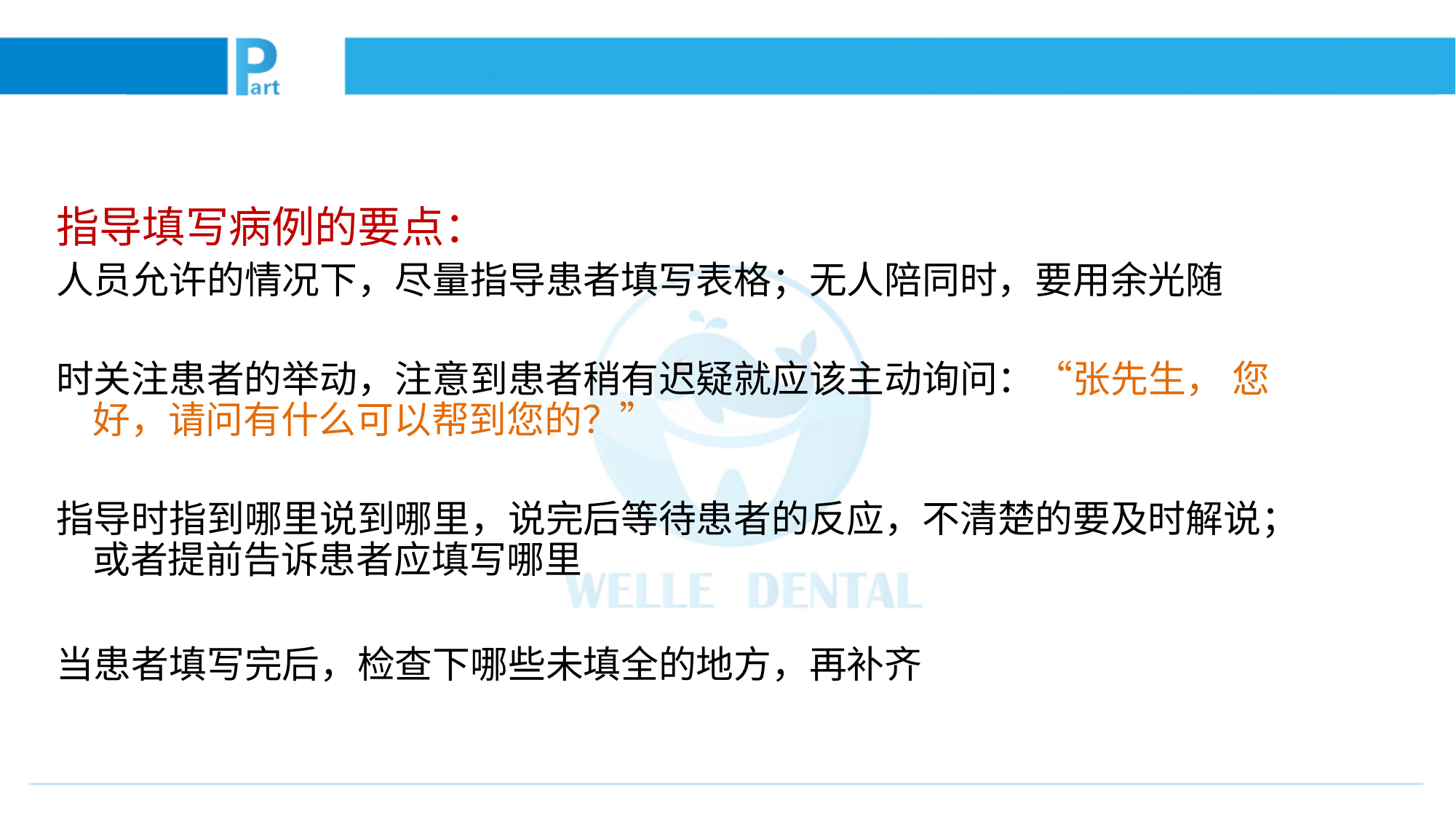

指导填写病例的要点：
人员允许的情况下，尽量指导患者填写表格；无人陪同时，要用余光随

时关注患者的举动，注意到患者稍有迟疑就应该主动询问：“张先生， 您好，请问有什么可以帮到您的？”

指导时指到哪里说到哪里，说完后等待患者的反应，不清楚的要及时解说；或者提前告诉患者应填写哪里

当患者填写完后，检查下哪些未填全的地方，再补齐